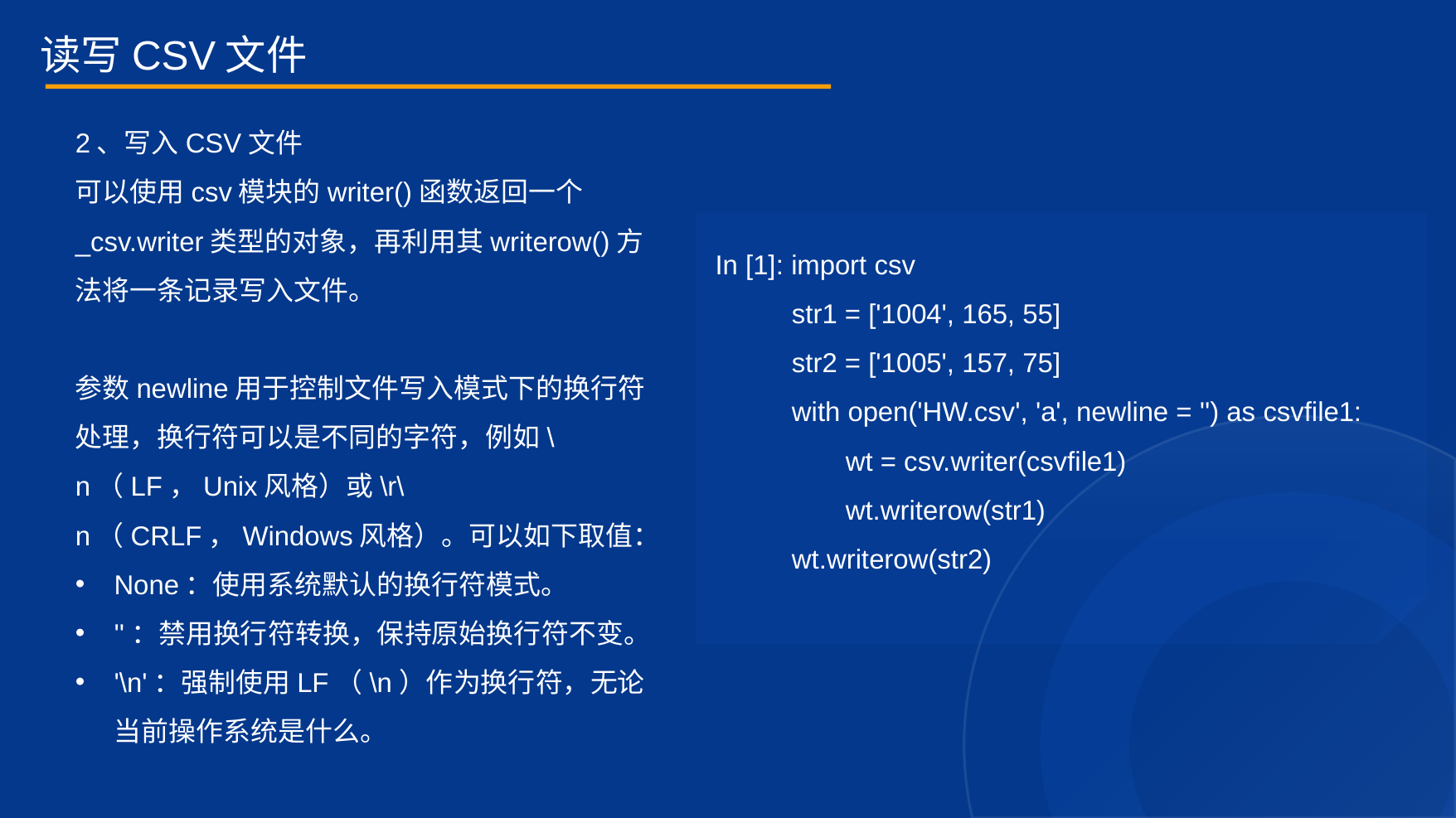

读写CSV文件

2、写入CSV文件
可以使用csv模块的writer()函数返回一个_csv.writer类型的对象，再利用其writerow()方法将一条记录写入文件。

参数newline用于控制文件写入模式下的换行符处理，换行符可以是不同的字符，例如\n（LF，Unix风格）或\r\n（CRLF，Windows风格）。可以如下取值：
None：使用系统默认的换行符模式。
''：禁用换行符转换，保持原始换行符不变。
'\n'：强制使用LF（\n）作为换行符，无论当前操作系统是什么。

In [1]: import csv
          str1 = ['1004', 165, 55]
          str2 = ['1005', 157, 75]
          with open('HW.csv', 'a', newline = '') as csvfile1:
                 wt = csv.writer(csvfile1)
                 wt.writerow(str1)
          wt.writerow(str2)